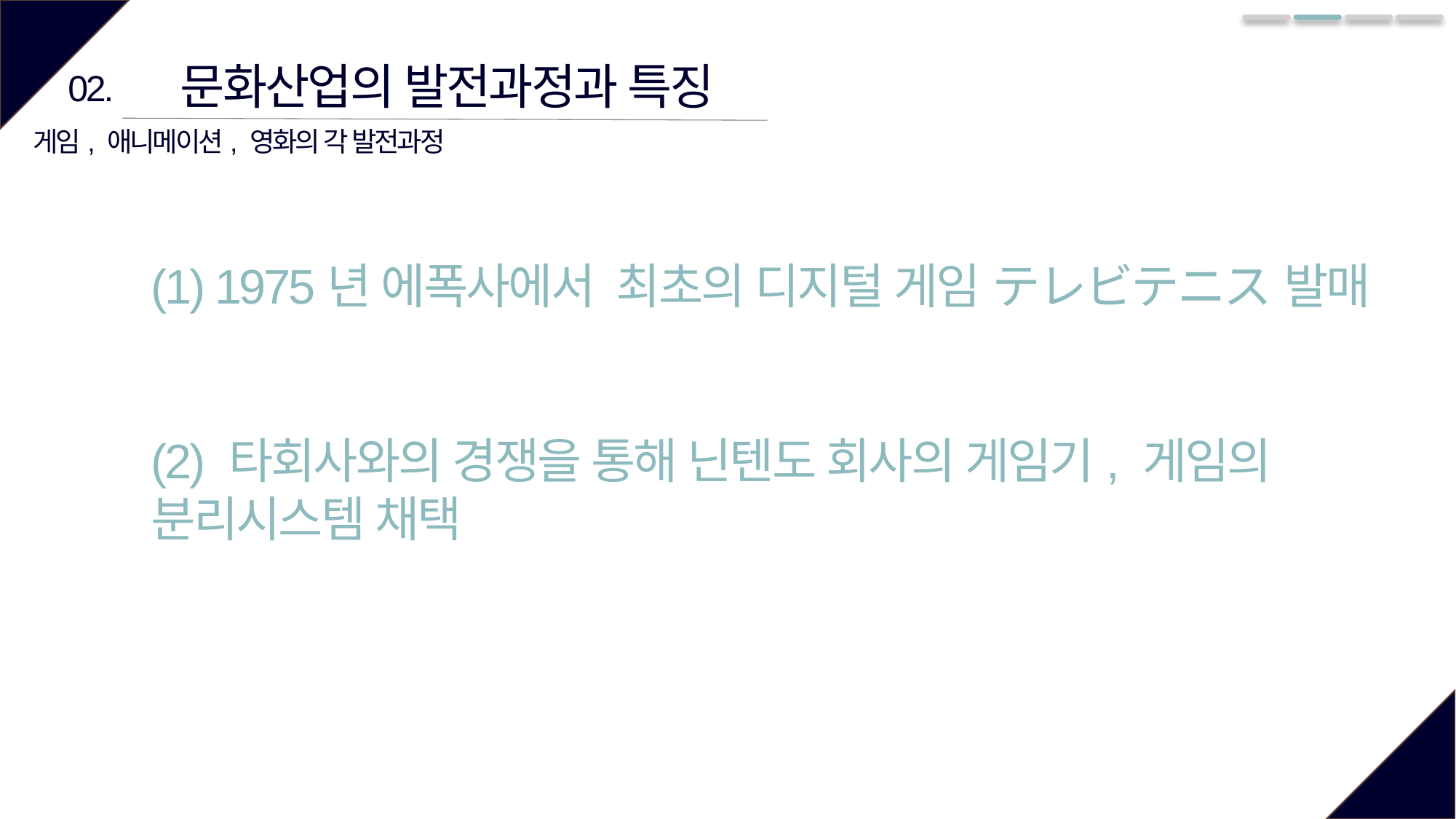

문화산업의 발전과정과 특징

02.
게임, 애니메이션, 영화의 각 발전과정

(1) 1975년 에폭사에서  최초의 디지털 게임 テレビテニス 발매

(2) 타회사와의 경쟁을 통해 닌텐도 회사의 게임기, 게임의
분리시스템 채택